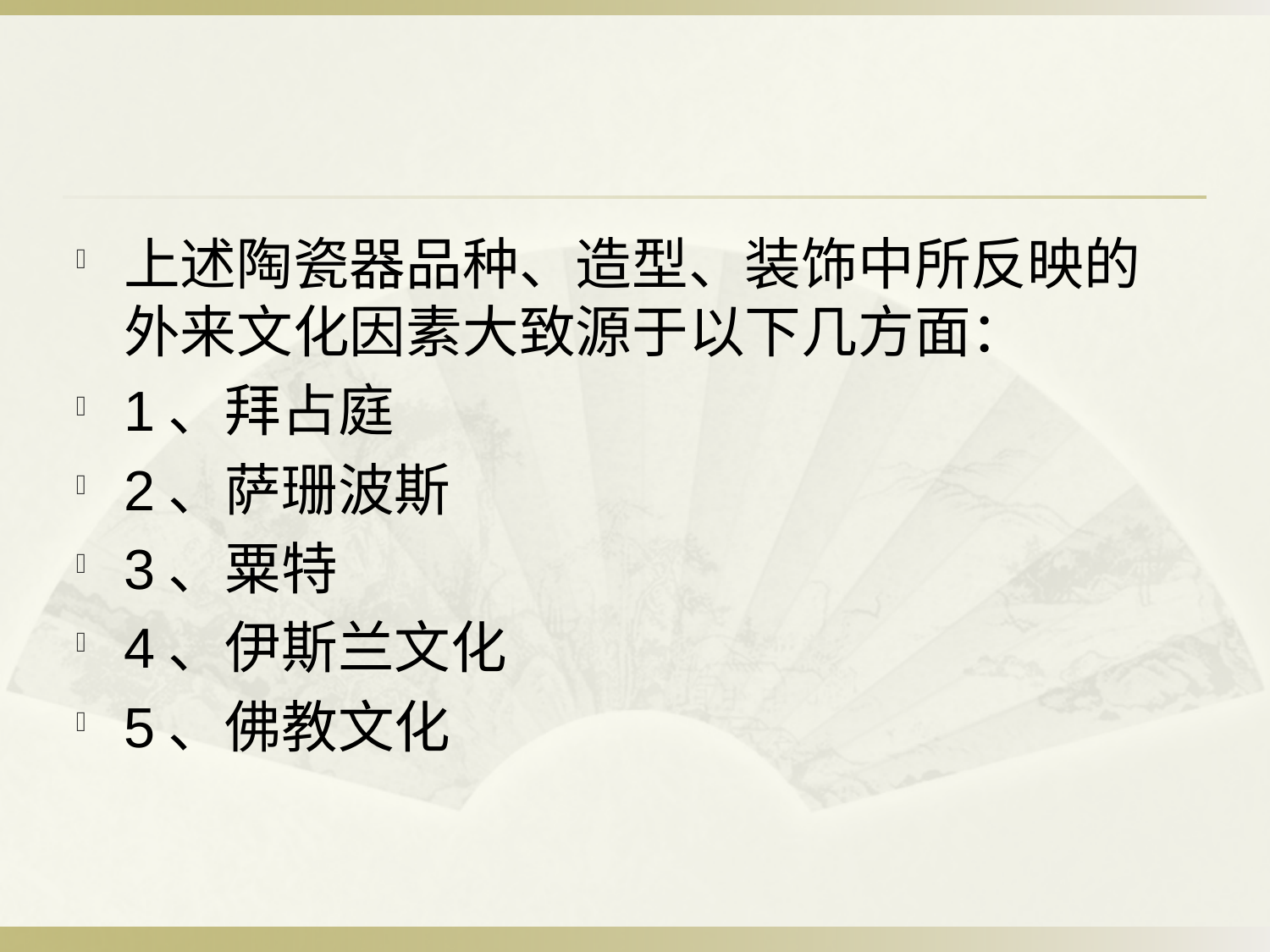

#
上述陶瓷器品种、造型、装饰中所反映的外来文化因素大致源于以下几方面：
1、拜占庭
2、萨珊波斯
3、粟特
4、伊斯兰文化
5、佛教文化